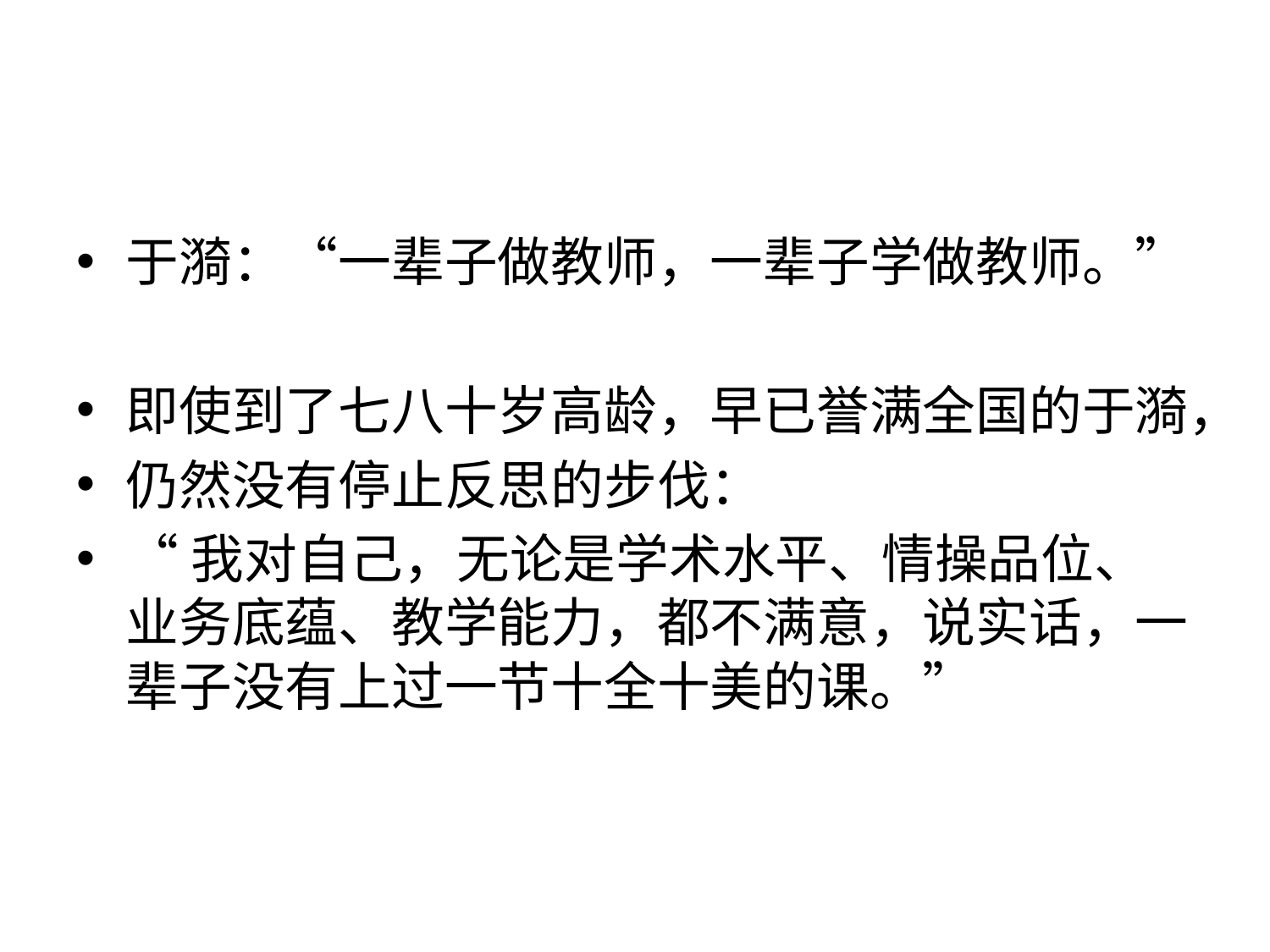

#
于漪：“一辈子做教师，一辈子学做教师。”

即使到了七八十岁高龄，早已誉满全国的于漪，
仍然没有停止反思的步伐：
“我对自己，无论是学术水平、情操品位、业务底蕴、教学能力，都不满意，说实话，一辈子没有上过一节十全十美的课。”